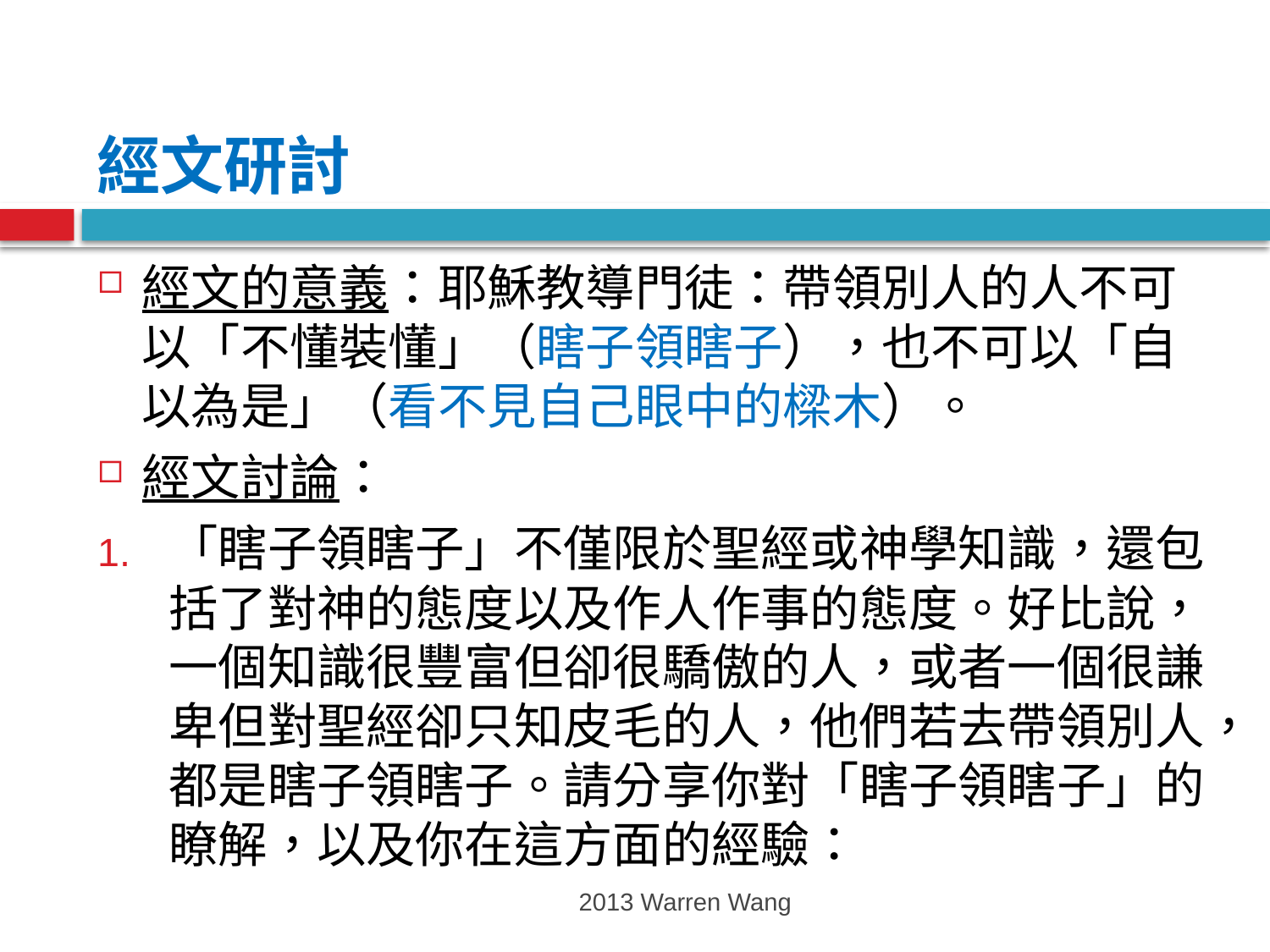

# 經文研討
經文的意義：耶穌教導門徒：帶領別人的人不可以「不懂裝懂」（瞎子領瞎子），也不可以「自以為是」（看不見自己眼中的樑木）。
經文討論：
「瞎子領瞎子」不僅限於聖經或神學知識，還包括了對神的態度以及作人作事的態度。好比說，一個知識很豐富但卻很驕傲的人，或者一個很謙卑但對聖經卻只知皮毛的人，他們若去帶領別人，都是瞎子領瞎子。請分享你對「瞎子領瞎子」的瞭解，以及你在這方面的經驗：

2013 Warren Wang